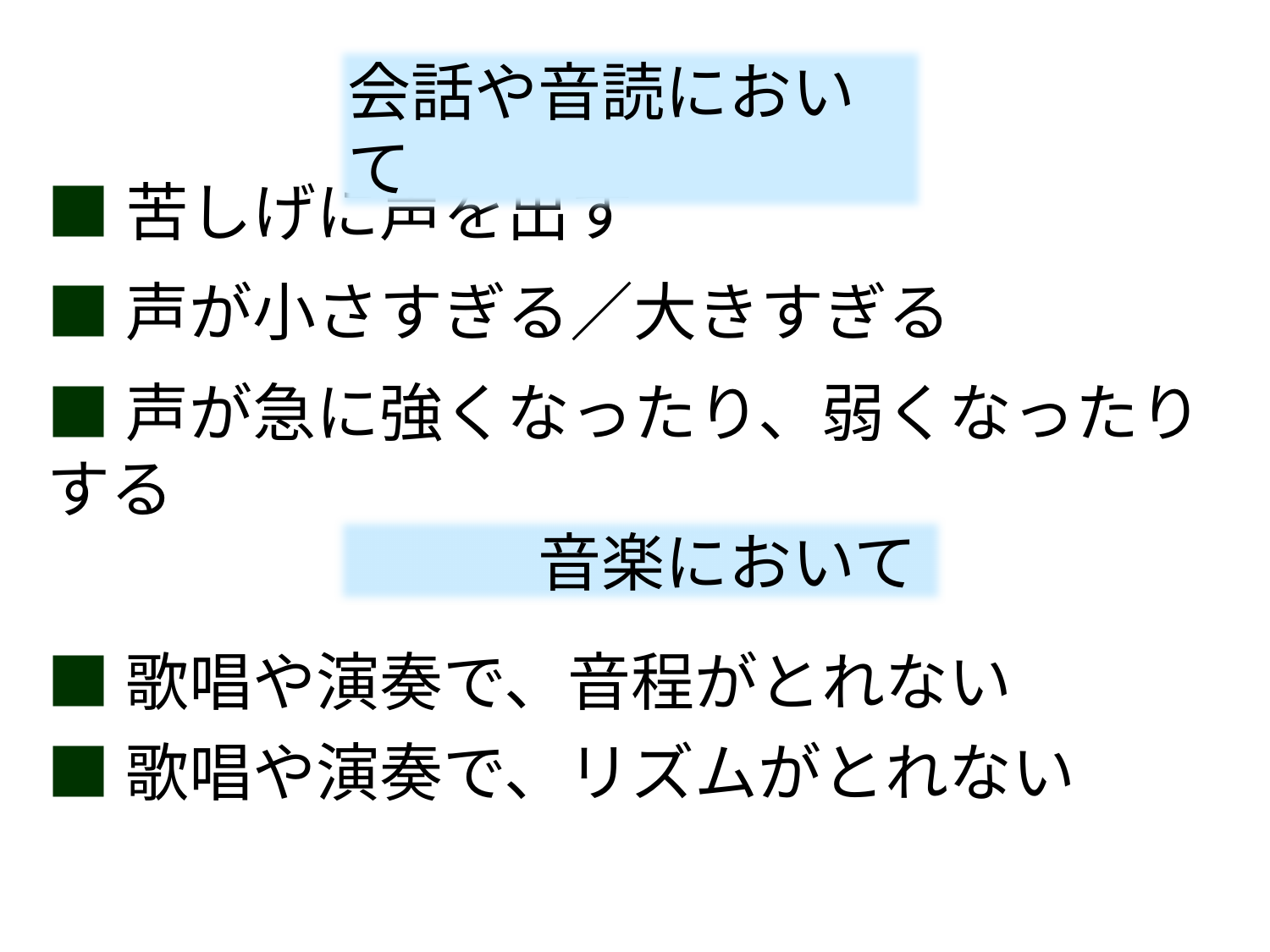

会話や音読において
■苦しげに声を出す
■声が小さすぎる／大きすぎる
■声が急に強くなったり、弱くなったりする
　　　音楽において
■歌唱や演奏で、音程がとれない
■歌唱や演奏で、リズムがとれない